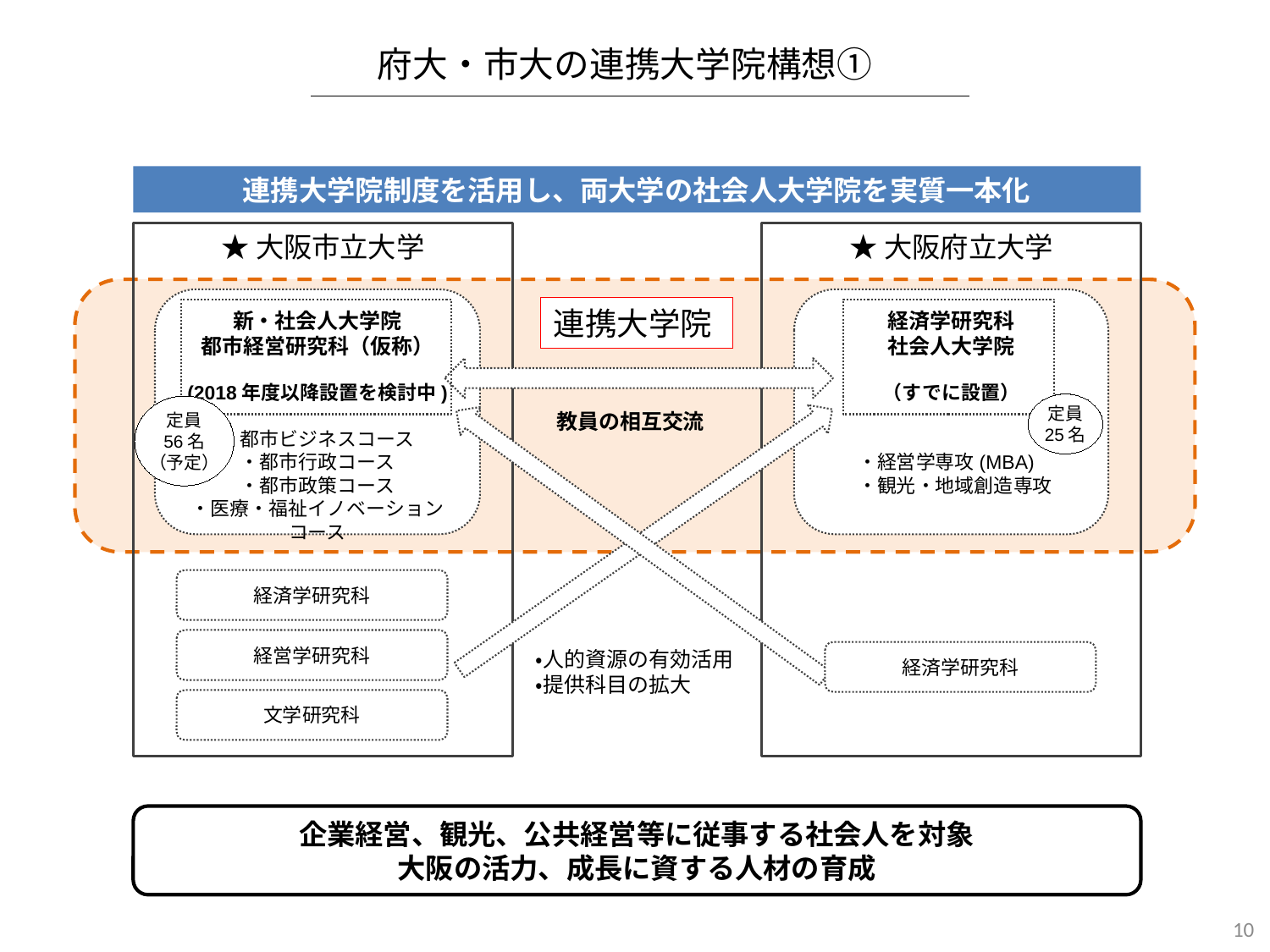

府大・市大の連携大学院構想①
連携大学院制度を活用し、両大学の社会人大学院を実質一本化
★大阪市立大学
★大阪府立大学

新・社会人大学院
都市経営研究科（仮称）

(2018年度以降設置を検討中)

・都市ビジネスコース
・都市行政コース
・都市政策コース
・医療・福祉イノベーションコース

経済学研究科
社会人大学院

（すでに設置）

　　・経営学専攻(MBA)
　　・観光・地域創造専攻
連携大学院

定員
25名
定員
56名
（予定）
教員の相互交流

経済学研究科
経営学研究科
・人的資源の有効活用
・提供科目の拡大
経済学研究科
文学研究科
企業経営、観光、公共経営等に従事する社会人を対象
大阪の活力、成長に資する人材の育成
10